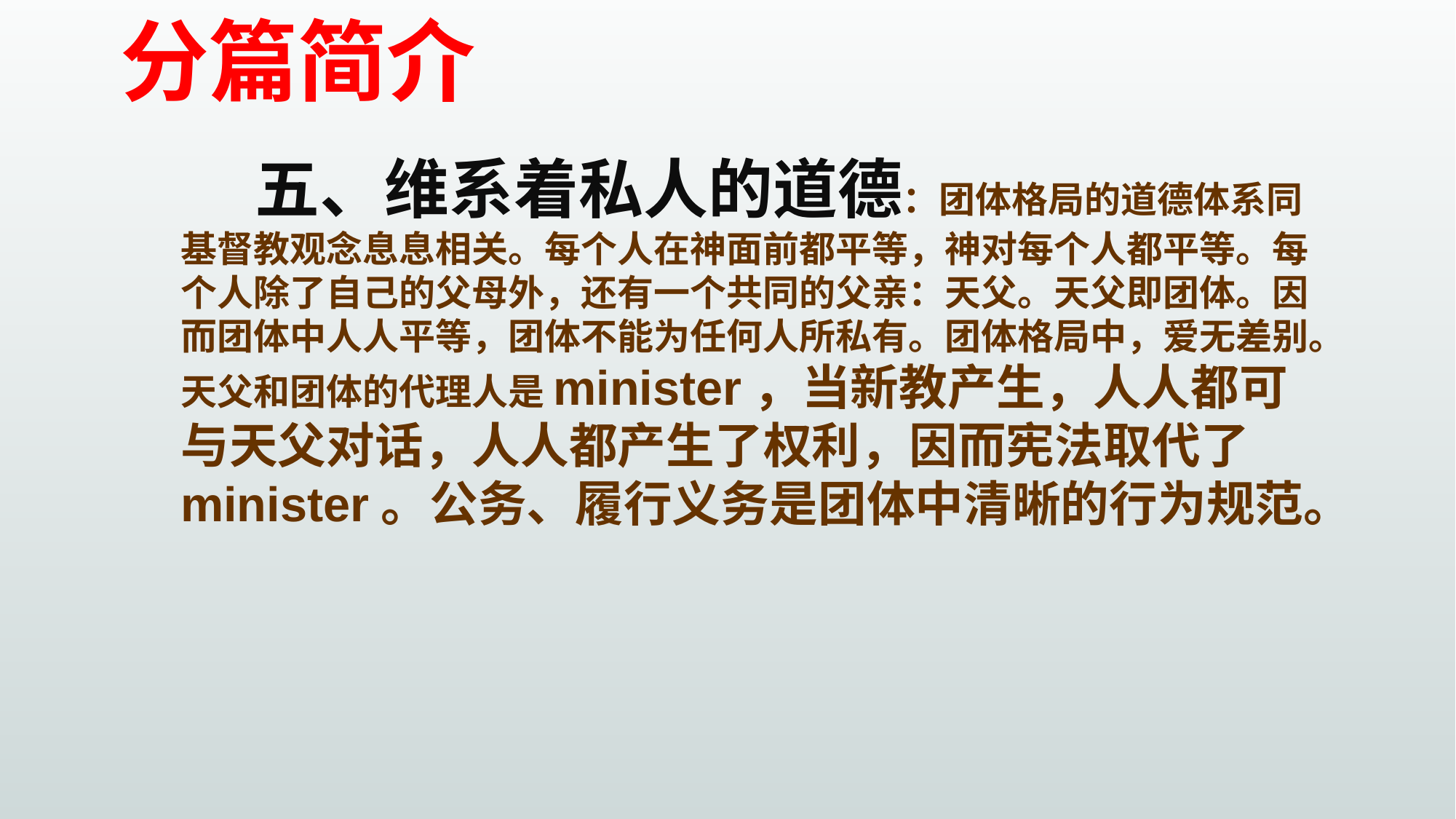

分篇简介
    五、维系着私人的道德：团体格局的道德体系同基督教观念息息相关。每个人在神面前都平等，神对每个人都平等。每个人除了自己的父母外，还有一个共同的父亲：天父。天父即团体。因而团体中人人平等，团体不能为任何人所私有。团体格局中，爱无差别。天父和团体的代理人是minister，当新教产生，人人都可与天父对话，人人都产生了权利，因而宪法取代了minister。公务、履行义务是团体中清晰的行为规范。